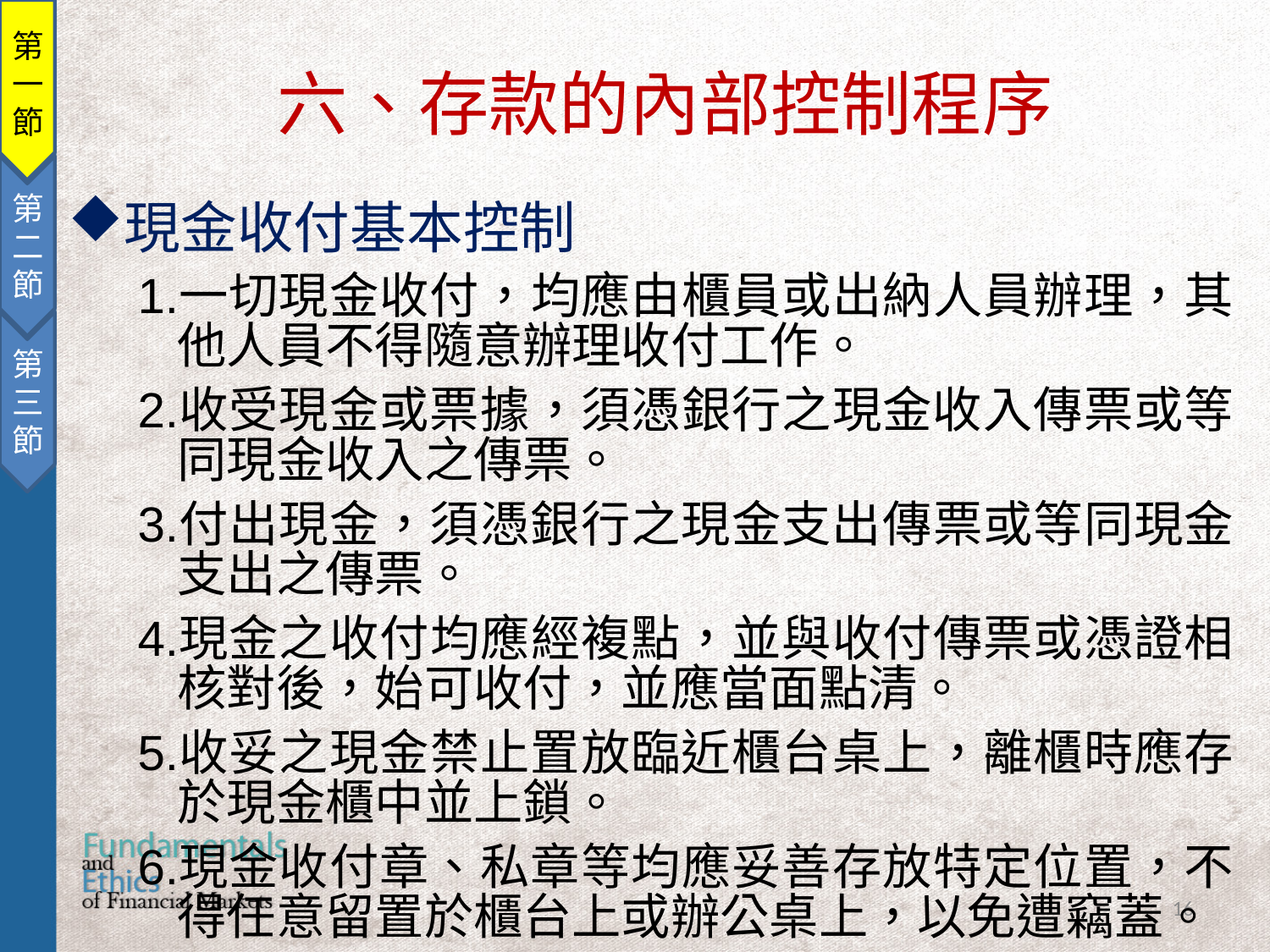

第一節
第二節
第三節
六、存款的內部控制程序
現金收付基本控制
一切現金收付，均應由櫃員或出納人員辦理，其他人員不得隨意辦理收付工作。
收受現金或票據，須憑銀行之現金收入傳票或等同現金收入之傳票。
付出現金，須憑銀行之現金支出傳票或等同現金支出之傳票。
現金之收付均應經複點，並與收付傳票或憑證相核對後，始可收付，並應當面點清。
收妥之現金禁止置放臨近櫃台桌上，離櫃時應存於現金櫃中並上鎖。
現金收付章、私章等均應妥善存放特定位置，不得任意留置於櫃台上或辦公桌上，以免遭竊蓋。

16